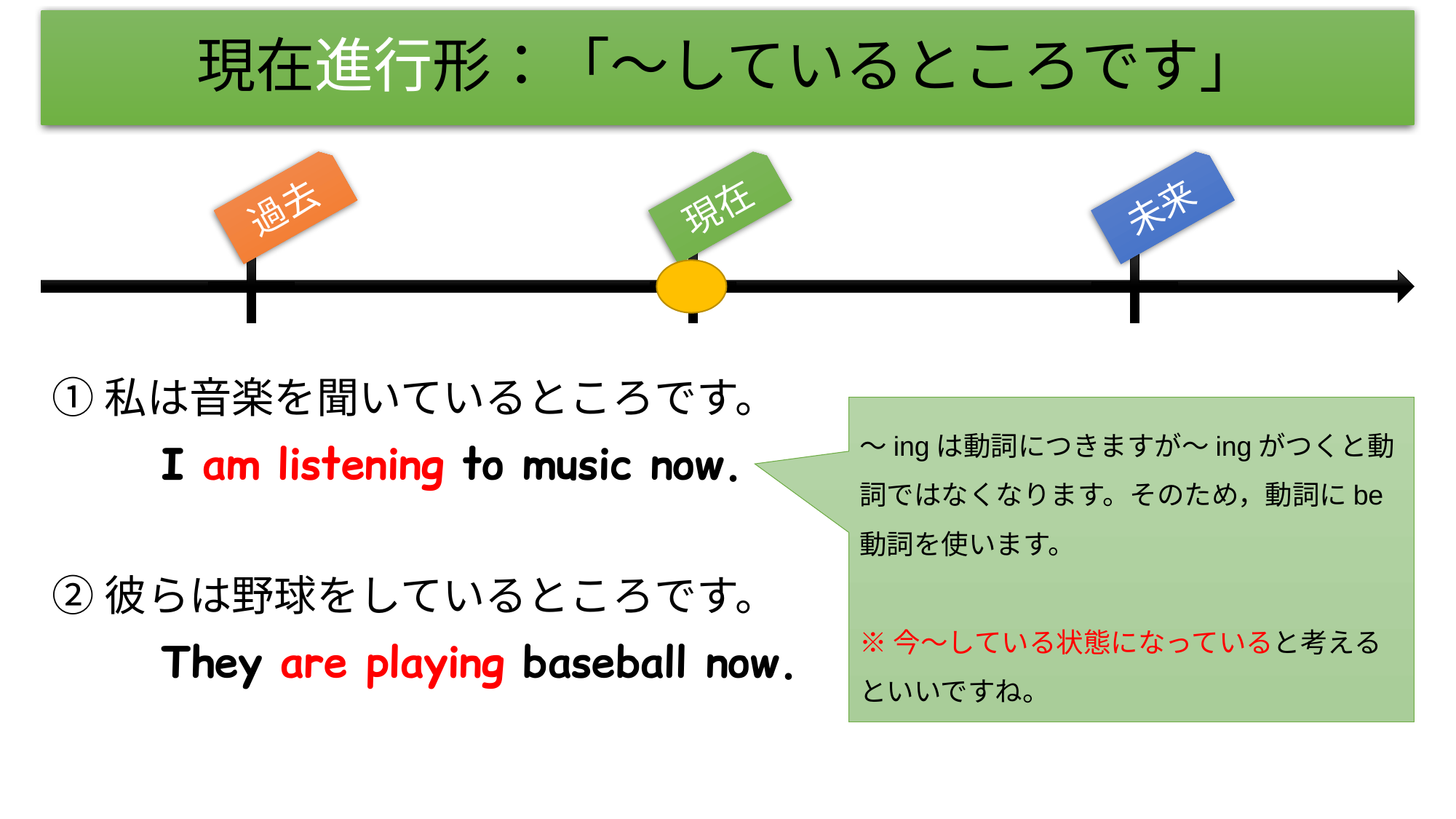

# 現在進行形：「～しているところです」
過去
現在
未来

①私は音楽を聞いているところです。
	I am listening to music now.

②彼らは野球をしているところです。
	They are playing baseball now.

～ingは動詞につきますが～ingがつくと動詞ではなくなります。そのため，動詞にbe動詞を使います。

※今～している状態になっていると考えるといいですね。